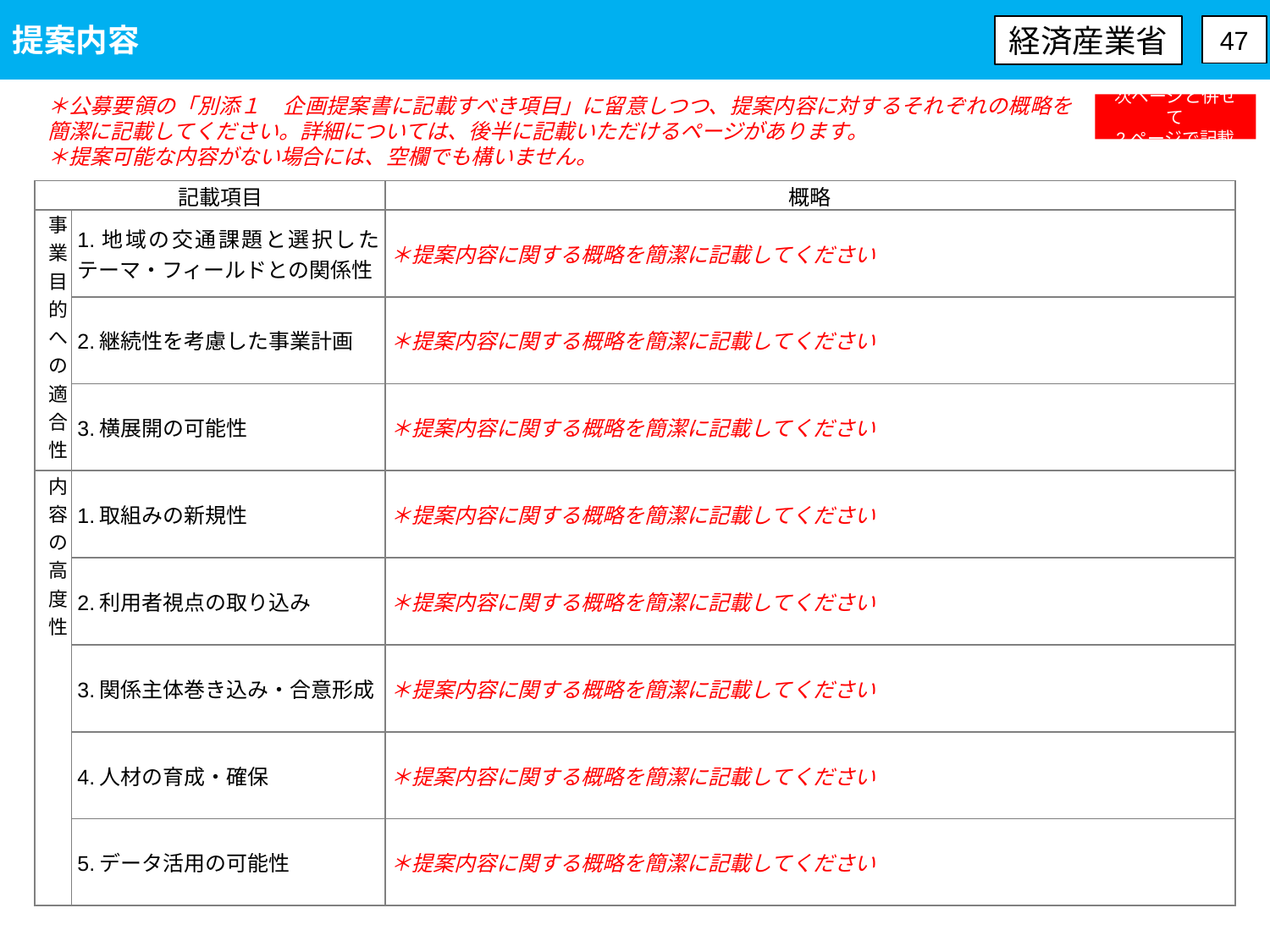

提案内容
経済産業省
47
＊公募要領の「別添１　企画提案書に記載すべき項目」に留意しつつ、提案内容に対するそれぞれの概略を簡潔に記載してください。詳細については、後半に記載いただけるページがあります。
＊提案可能な内容がない場合には、空欄でも構いません。
次ページと併せて
2ページで記載
| 記載項目 |  | 概略 |
| --- | --- | --- |
| 事業目的への適合性 | 1.地域の交通課題と選択したテーマ・フィールドとの関係性 | ＊提案内容に関する概略を簡潔に記載してください |
|  | 2.継続性を考慮した事業計画 | ＊提案内容に関する概略を簡潔に記載してください |
|  | 3.横展開の可能性 | ＊提案内容に関する概略を簡潔に記載してください |
| 内容の高度性 | 1.取組みの新規性 | ＊提案内容に関する概略を簡潔に記載してください |
|  | 2.利用者視点の取り込み | ＊提案内容に関する概略を簡潔に記載してください |
|  | 3.関係主体巻き込み・合意形成 | ＊提案内容に関する概略を簡潔に記載してください |
|  | 4.人材の育成・確保 | ＊提案内容に関する概略を簡潔に記載してください |
|  | 5.データ活用の可能性 | ＊提案内容に関する概略を簡潔に記載してください |